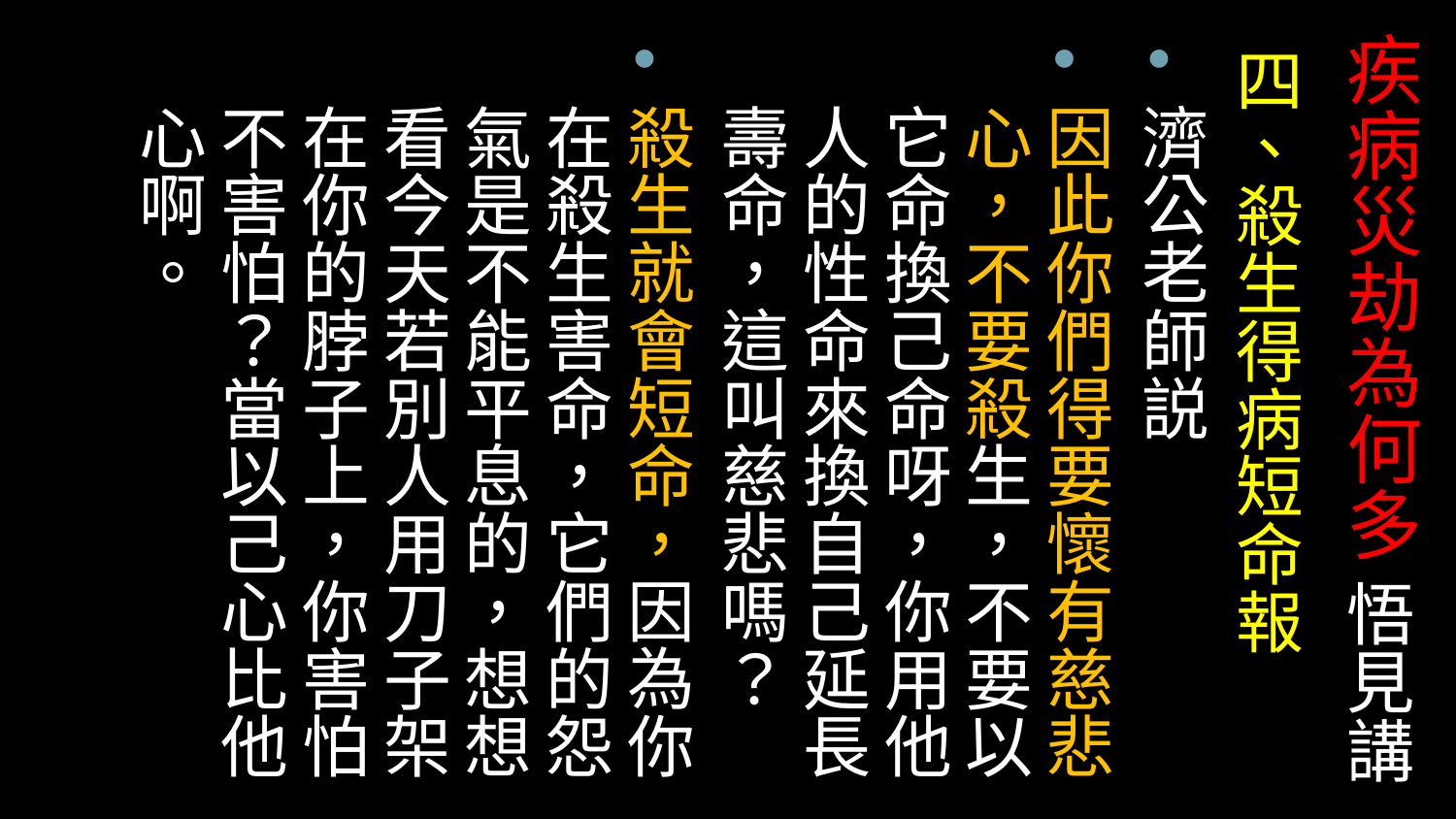

# 疾病災劫為何多 悟見講
四、殺生得病短命報
濟公老師説
因此你們得要懷有慈悲心，不要殺生，不要以它命換己命呀，你用他人的性命來換自己延長壽命，這叫慈悲嗎？
殺生就會短命，因為你在殺生害命，它們的怨氣是不能平息的，想想看今天若別人用刀子架在你的脖子上，你害怕不害怕？當以己心比他心啊。